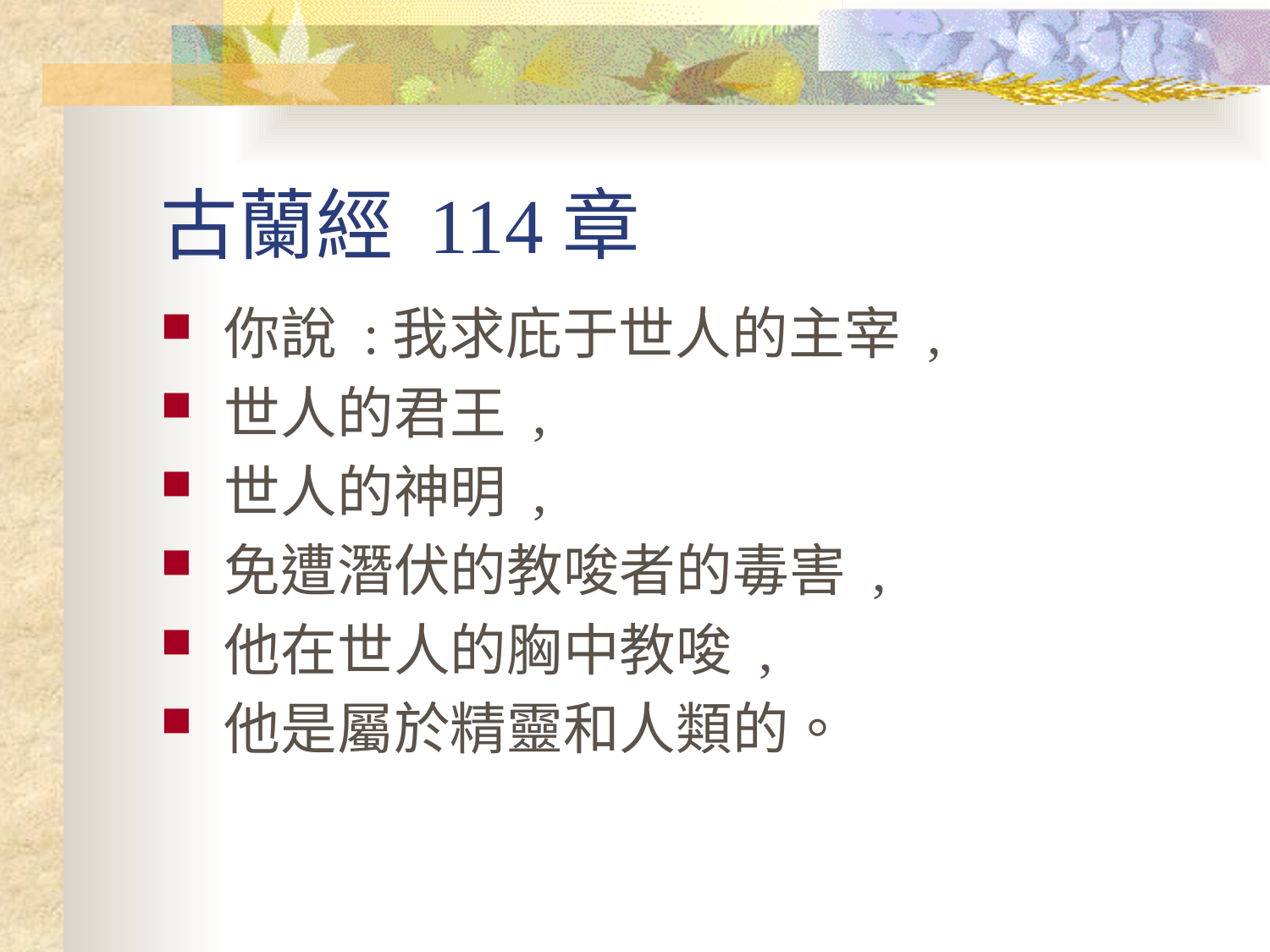

# 古蘭經 114章
你說 :我求庇于世人的主宰 ,
世人的君王 ,
世人的神明 ,
免遭潛伏的教唆者的毒害 ,
他在世人的胸中教唆 ,
他是屬於精靈和人類的。